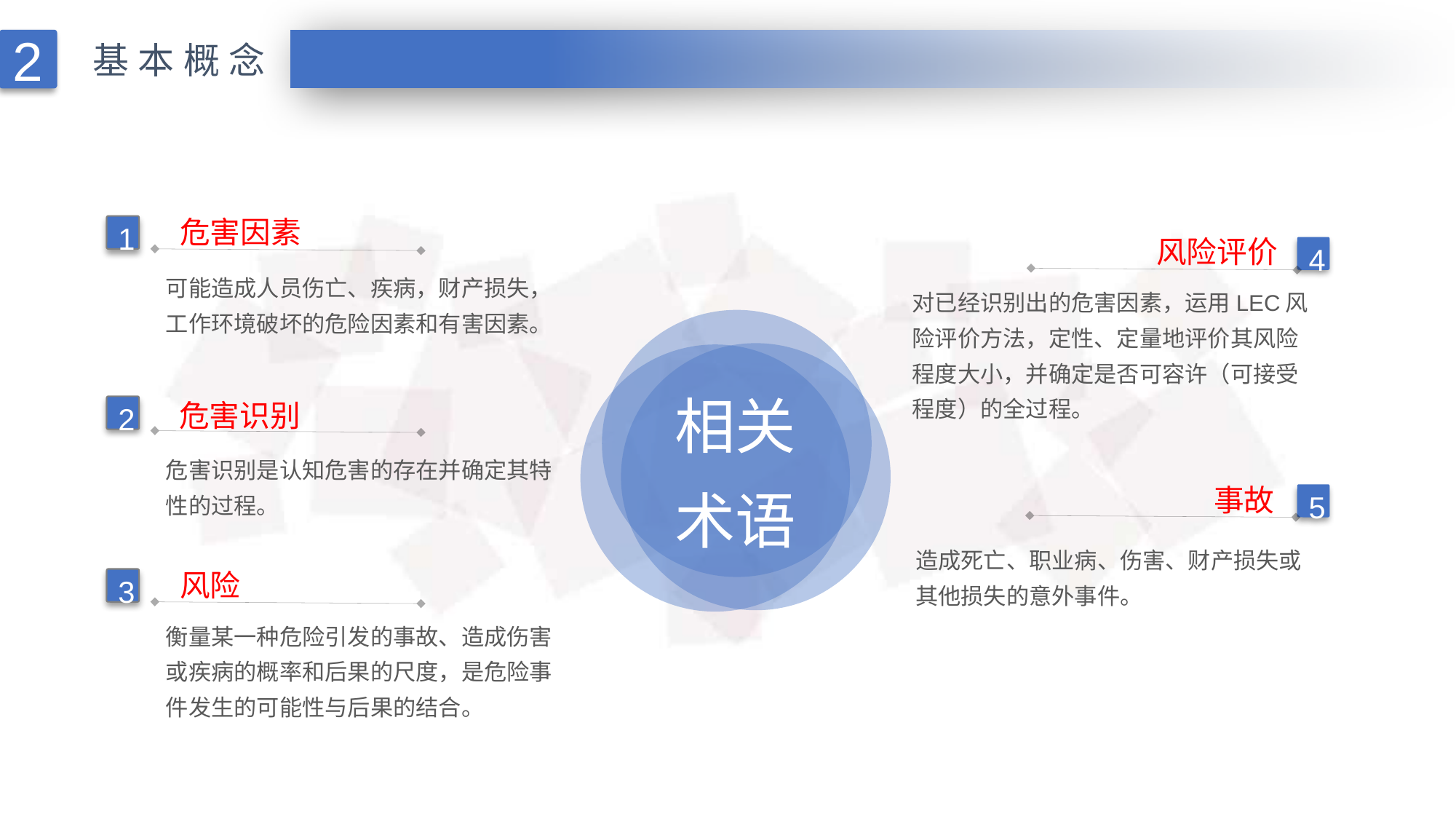

2

基本概念
 危害因素
1
风险评价
4
可能造成人员伤亡、疾病，财产损失，工作环境破坏的危险因素和有害因素。
对已经识别出的危害因素，运用LEC风险评价方法，定性、定量地评价其风险程度大小，并确定是否可容许（可接受程度）的全过程。

相关
术语
 危害识别
2
危害识别是认知危害的存在并确定其特性的过程。
事故
5
造成死亡、职业病、伤害、财产损失或其他损失的意外事件。
 风险
3
衡量某一种危险引发的事故、造成伤害或疾病的概率和后果的尺度，是危险事件发生的可能性与后果的结合。